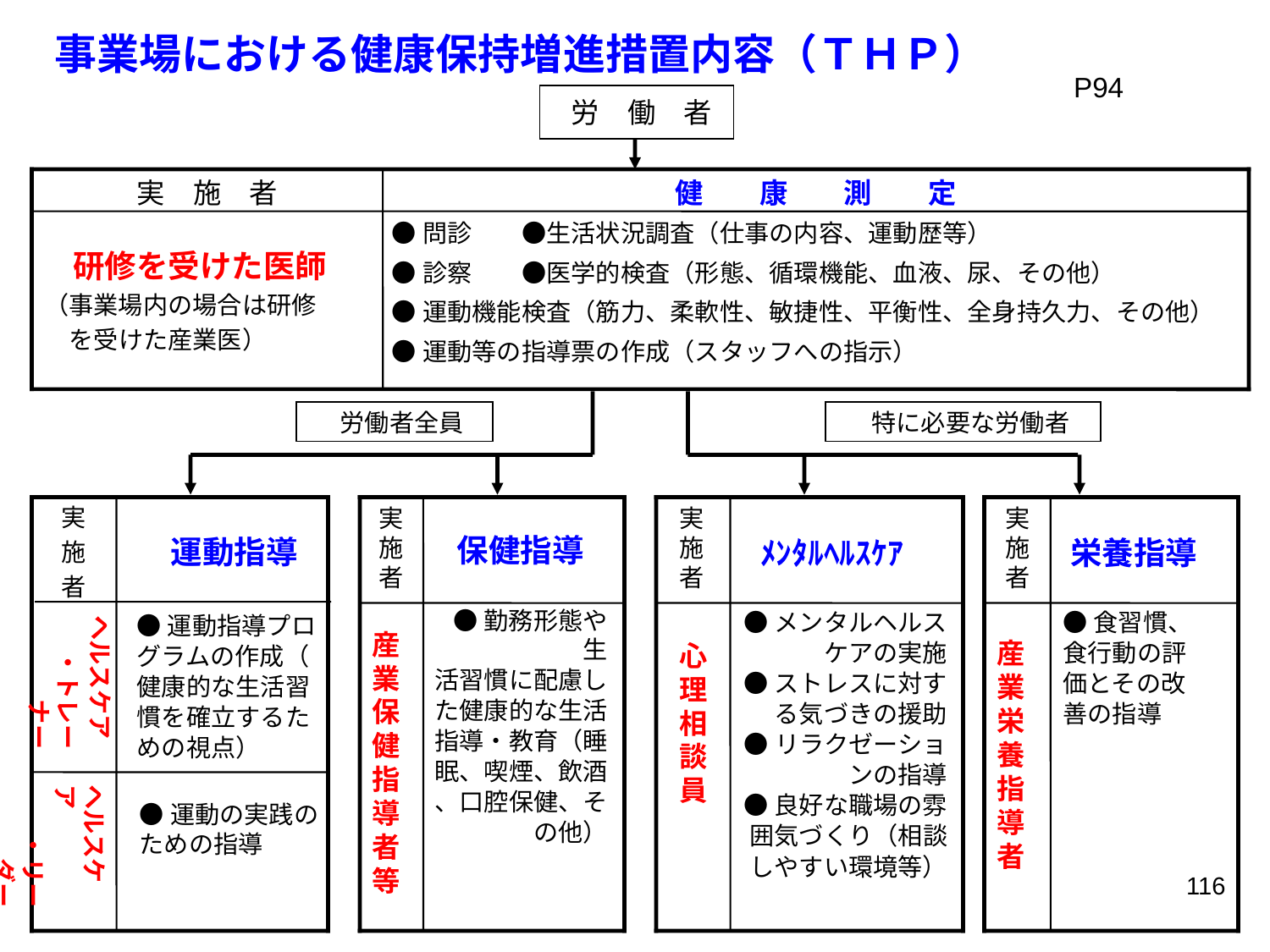

事業場における健康保持増進措置内容（ＴＨＰ）
P94
労　働　者

実　施　者

健　　康　　測　　定

研修を受けた医師
（事業場内の場合は研修
　を受けた産業医）

●問診　　●生活状況調査（仕事の内容、運動歴等）
●診察　　●医学的検査（形態、循環機能、血液、尿、その他）
●運動機能検査（筋力、柔軟性、敏捷性、平衡性、全身持久力、その他）
●運動等の指導票の作成（スタッフへの指示）

労働者全員
特に必要な労働者

実
施
者

運動指導

●運動指導プロ
グラムの作成（
健康的な生活習
慣を確立するた
めの視点）

●運動の実践のための指導

実施者

保健指導

●勤務形態や生
活習慣に配慮し
た健康的な生活
指導・教育（睡
眠、喫煙、飲酒
、口腔保健、そ
の他）
産業保健指導者等

実施者
ﾒﾝﾀﾙﾍﾙｽｹｱ

●メンタルヘルス
ケアの実施
●ストレスに対す
る気づきの援助
●リラクゼーショ
ンの指導
●良好な職場の雰
囲気づくり（相談
しやすい環境等）
心理相談員

実施者

栄養指導

●食習慣、
食行動の評
価とその改
善の指導

産業栄養指導者

ヘルスケア
・トレーナー
ヘルスケア
・リーダー
116